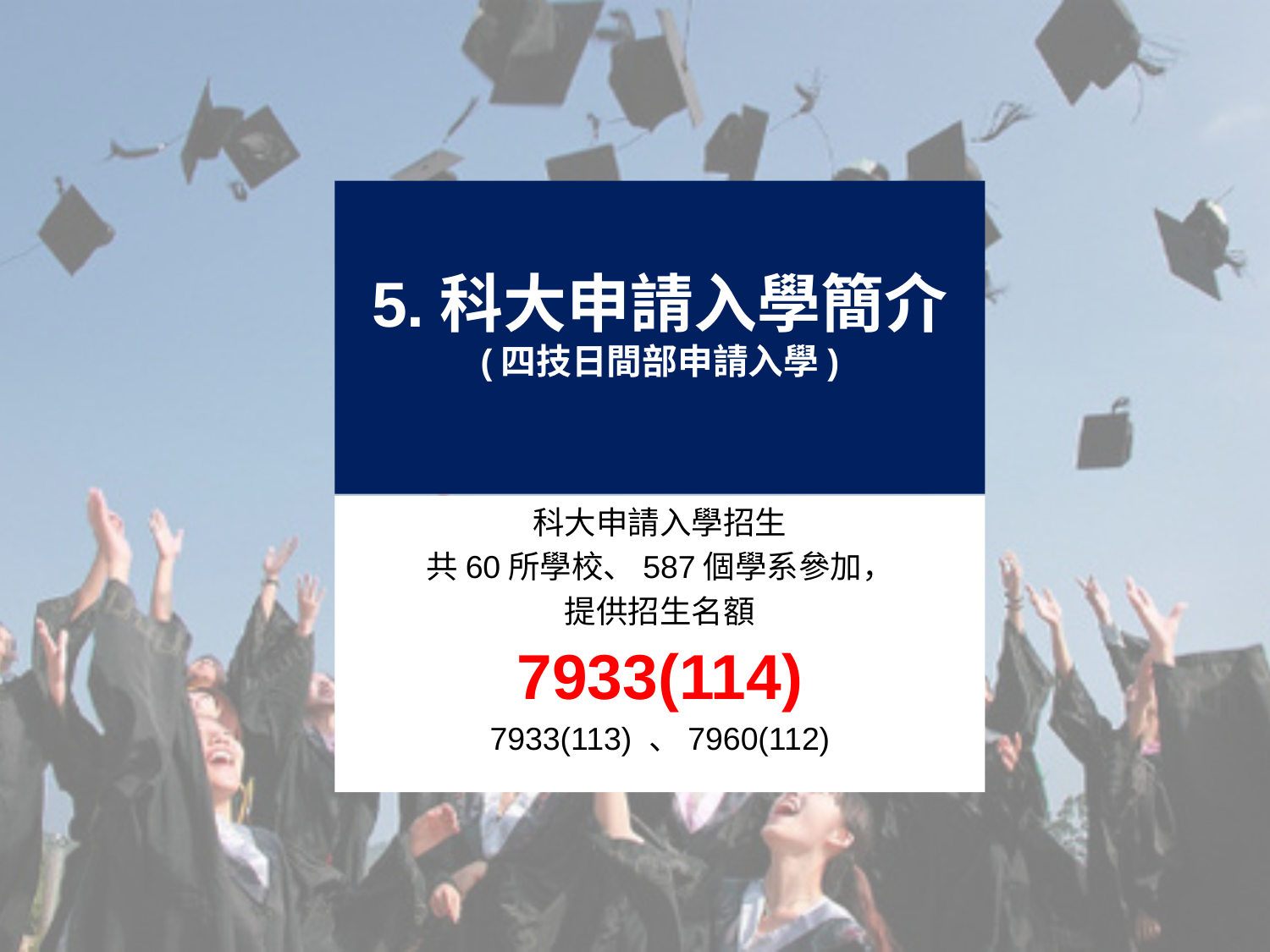

5.科大申請入學簡介
(四技日間部申請入學)

科大申請入學招生
共60所學校、587個學系參加，
提供招生名額
7933(114)
7933(113) 、7960(112)